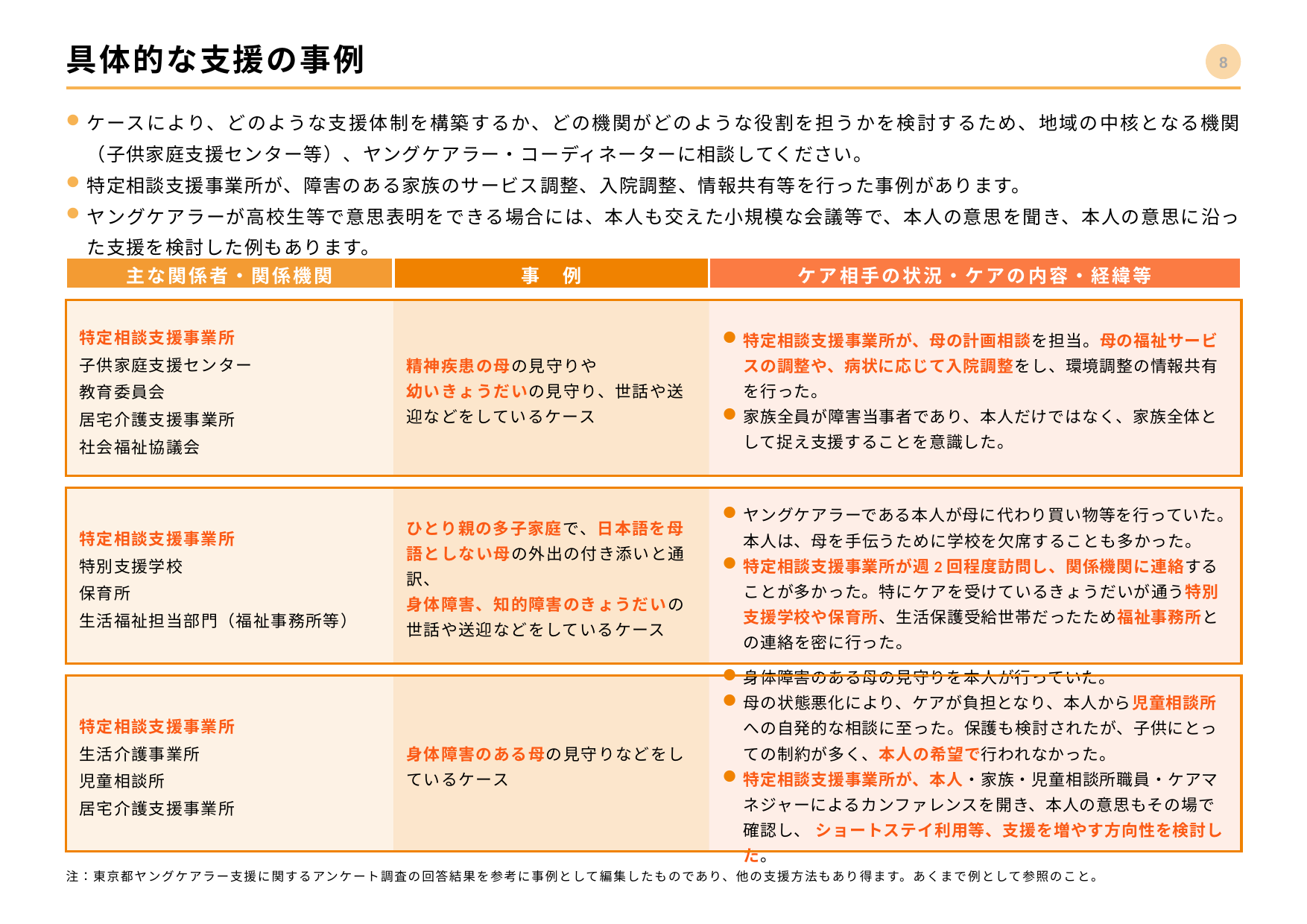

# 具体的な支援の事例
8
ケースにより、どのような支援体制を構築するか、どの機関がどのような役割を担うかを検討するため、地域の中核となる機関（子供家庭支援センター等）、ヤングケアラー・コーディネーターに相談してください。
特定相談支援事業所が、障害のある家族のサービス調整、入院調整、情報共有等を行った事例があります。
ヤングケアラーが高校生等で意思表明をできる場合には、本人も交えた小規模な会議等で、本人の意思を聞き、本人の意思に沿った支援を検討した例もあります。
主な関係者・関係機関
事　例
ケア相手の状況・ケアの内容・経緯等
特定相談支援事業所
子供家庭支援センター
教育委員会
居宅介護支援事業所
社会福祉協議会

精神疾患の母の見守りや
幼いきょうだいの見守り、世話や送迎などをしているケース
特定相談支援事業所が、母の計画相談を担当。母の福祉サービスの調整や、病状に応じて入院調整をし、環境調整の情報共有を行った。
家族全員が障害当事者であり、本人だけではなく、家族全体として捉え支援することを意識した。
特定相談支援事業所
特別支援学校
保育所
生活福祉担当部門（福祉事務所等）

ひとり親の多子家庭で、日本語を母語としない母の外出の付き添いと通訳、
身体障害、知的障害のきょうだいの世話や送迎などをしているケース
ヤングケアラーである本人が母に代わり買い物等を行っていた。本人は、母を手伝うために学校を欠席することも多かった。
特定相談支援事業所が週2回程度訪問し、関係機関に連絡することが多かった。特にケアを受けているきょうだいが通う特別支援学校や保育所、生活保護受給世帯だったため福祉事務所との連絡を密に行った。
特定相談支援事業所
生活介護事業所
児童相談所
居宅介護支援事業所

身体障害のある母の見守りなどをしているケース
身体障害のある母の見守りを本人が行っていた。
母の状態悪化により、ケアが負担となり、本人から児童相談所への自発的な相談に至った。保護も検討されたが、子供にとっての制約が多く、本人の希望で行われなかった。
特定相談支援事業所が、本人・家族・児童相談所職員・ケアマネジャーによるカンファレンスを開き、本人の意思もその場で確認し、 ショートステイ利用等、支援を増やす方向性を検討した。
注：東京都ヤングケアラー支援に関するアンケート調査の回答結果を参考に事例として編集したものであり、他の支援方法もあり得ます。あくまで例として参照のこと。